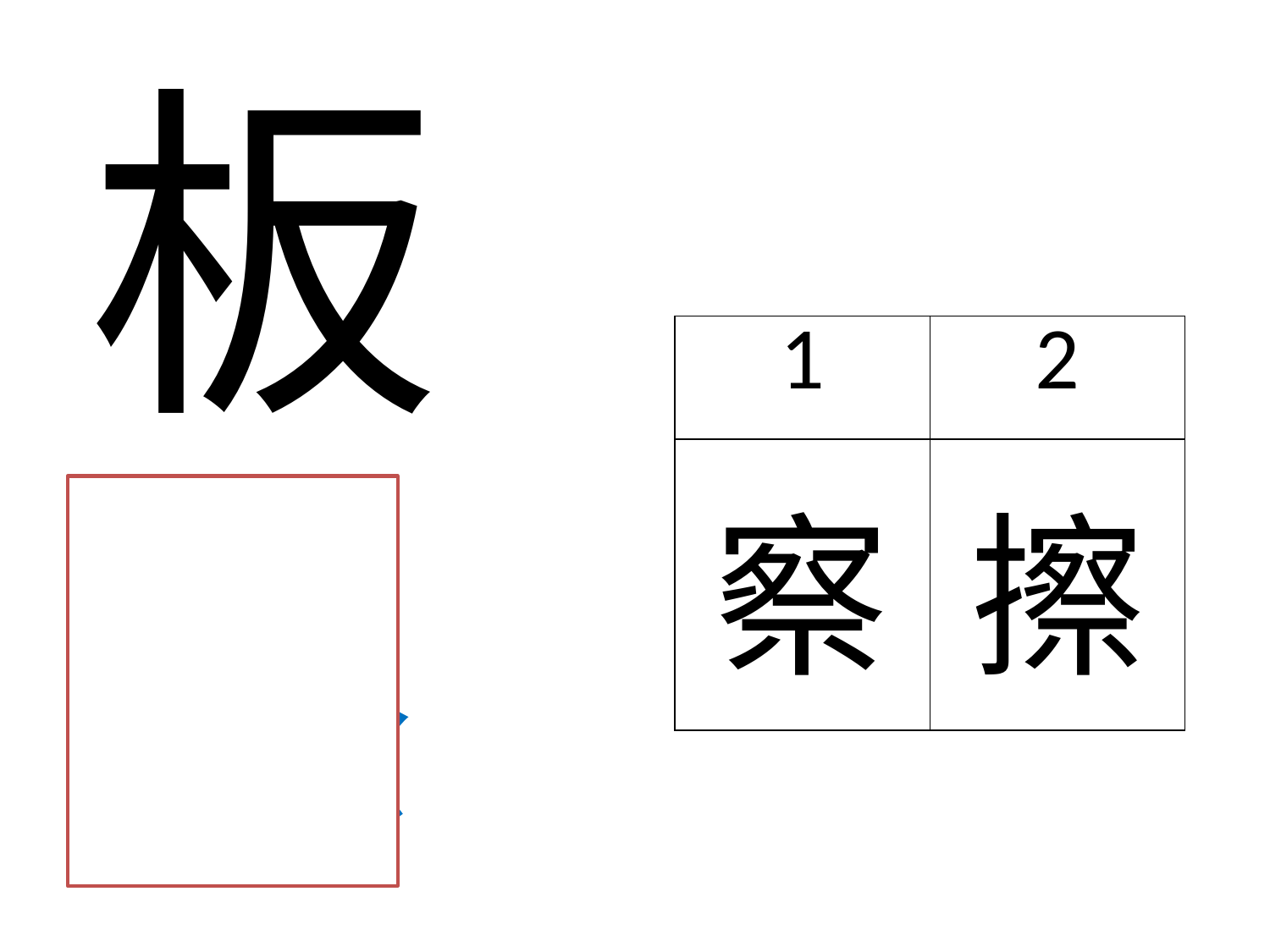

板

| 1 | 2 |
| --- | --- |
| 察 | 擦 |
擦